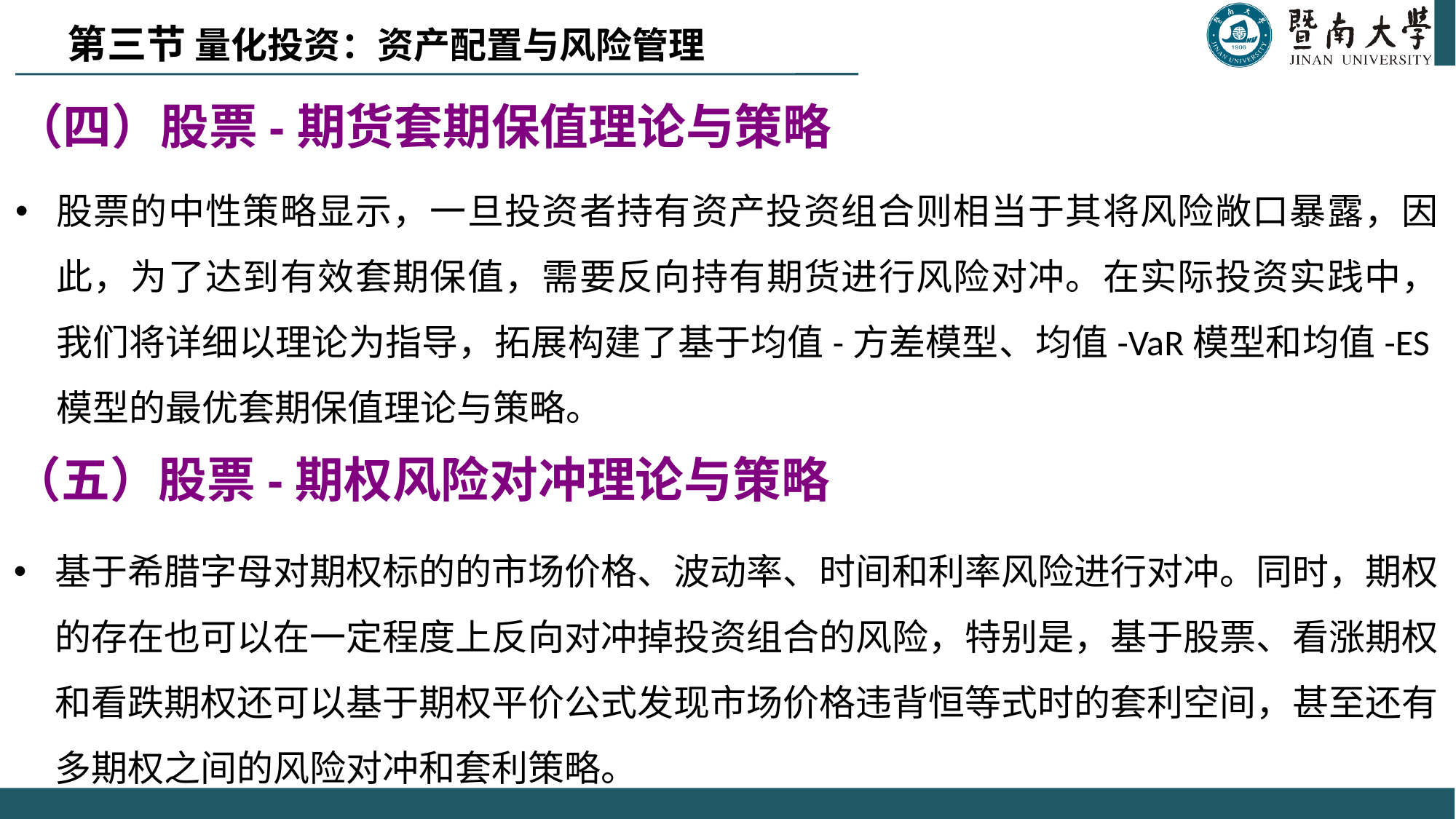

第三节 量化投资：资产配置与风险管理
（四）股票-期货套期保值理论与策略

股票的中性策略显示，一旦投资者持有资产投资组合则相当于其将风险敞口暴露，因此，为了达到有效套期保值，需要反向持有期货进行风险对冲。在实际投资实践中，我们将详细以理论为指导，拓展构建了基于均值-方差模型、均值-VaR模型和均值-ES模型的最优套期保值理论与策略。
（五）股票-期权风险对冲理论与策略
基于希腊字母对期权标的的市场价格、波动率、时间和利率风险进行对冲。同时，期权的存在也可以在一定程度上反向对冲掉投资组合的风险，特别是，基于股票、看涨期权和看跌期权还可以基于期权平价公式发现市场价格违背恒等式时的套利空间，甚至还有多期权之间的风险对冲和套利策略。